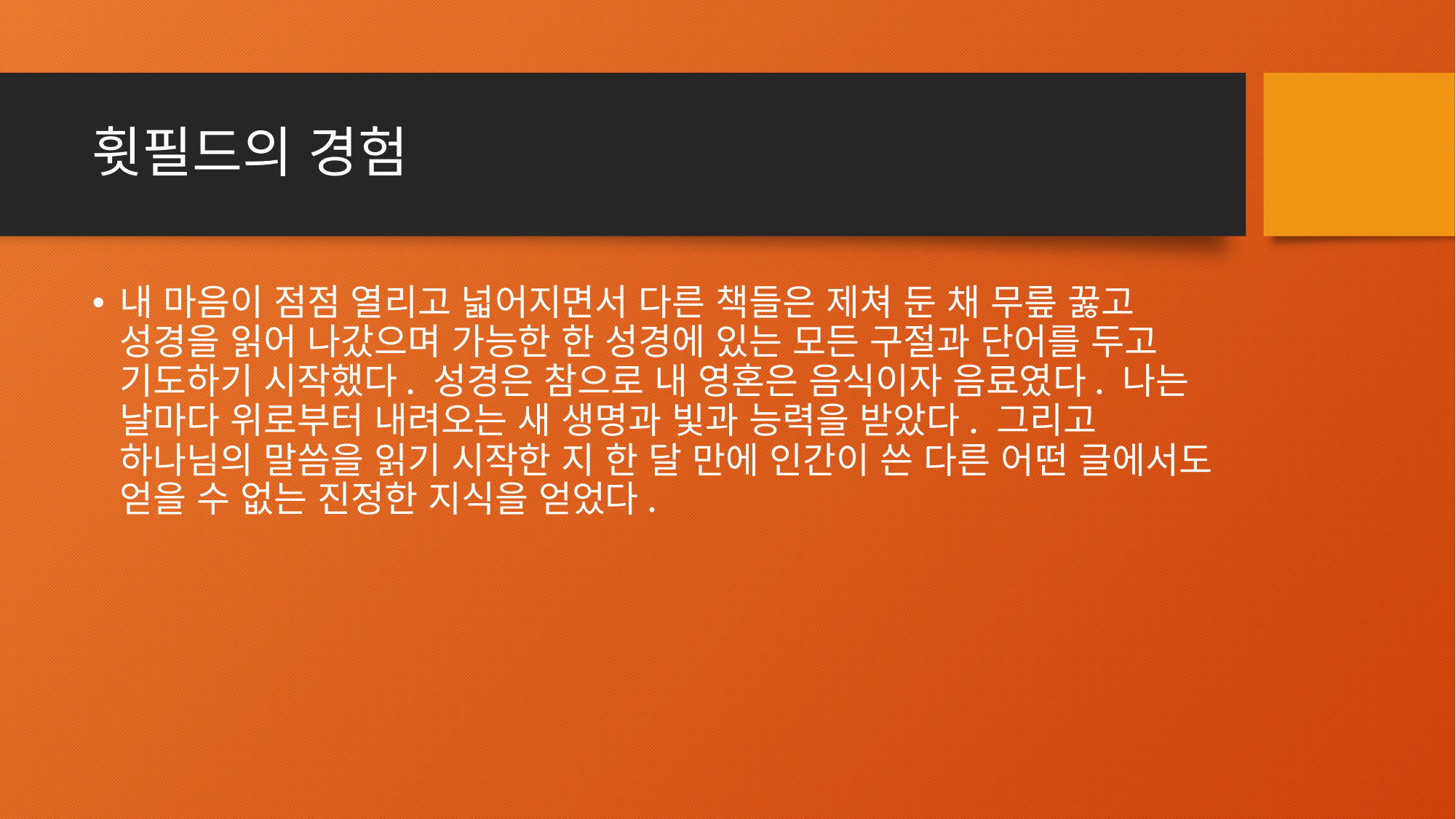

# 휫필드의 경험
내 마음이 점점 열리고 넓어지면서 다른 책들은 제쳐 둔 채 무릎 꿇고 성경을 읽어 나갔으며 가능한 한 성경에 있는 모든 구절과 단어를 두고 기도하기 시작했다. 성경은 참으로 내 영혼은 음식이자 음료였다. 나는 날마다 위로부터 내려오는 새 생명과 빛과 능력을 받았다. 그리고 하나님의 말씀을 읽기 시작한 지 한 달 만에 인간이 쓴 다른 어떤 글에서도 얻을 수 없는 진정한 지식을 얻었다.